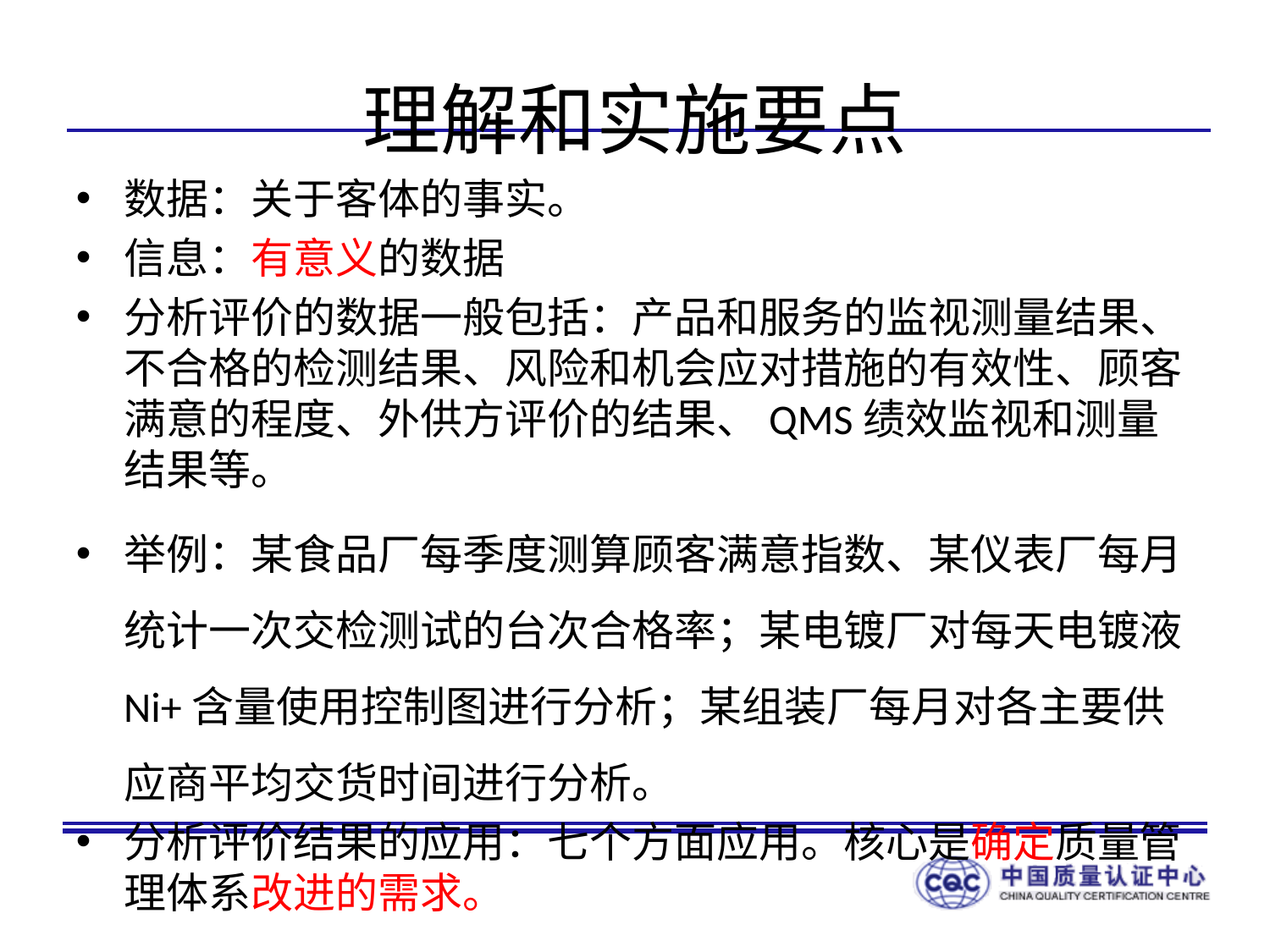

# 理解和实施要点
数据：关于客体的事实。
信息：有意义的数据
分析评价的数据一般包括：产品和服务的监视测量结果、不合格的检测结果、风险和机会应对措施的有效性、顾客满意的程度、外供方评价的结果、QMS绩效监视和测量结果等。
举例：某食品厂每季度测算顾客满意指数、某仪表厂每月统计一次交检测试的台次合格率；某电镀厂对每天电镀液Ni+含量使用控制图进行分析；某组装厂每月对各主要供应商平均交货时间进行分析。
分析评价结果的应用：七个方面应用。核心是确定质量管理体系改进的需求。

225